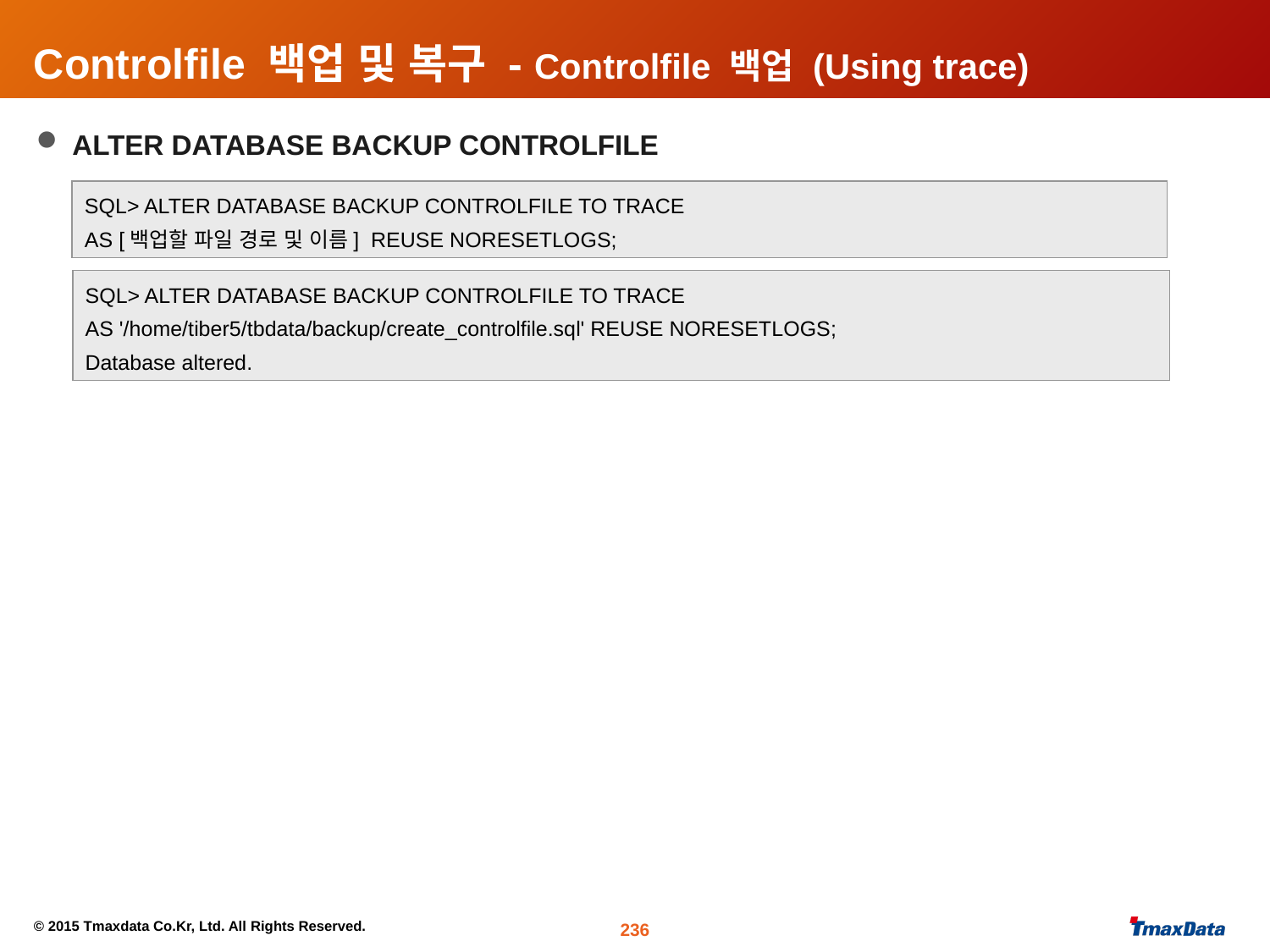

# Controlfile 백업 및 복구 - Controlfile 백업 (Using trace)
 ALTER DATABASE BACKUP CONTROLFILE

SQL> ALTER DATABASE BACKUP CONTROLFILE TO TRACE
AS [백업할 파일 경로 및 이름]  REUSE NORESETLOGS;
SQL> ALTER DATABASE BACKUP CONTROLFILE TO TRACE
AS '/home/tiber5/tbdata/backup/create_controlfile.sql' REUSE NORESETLOGS;
Database altered.